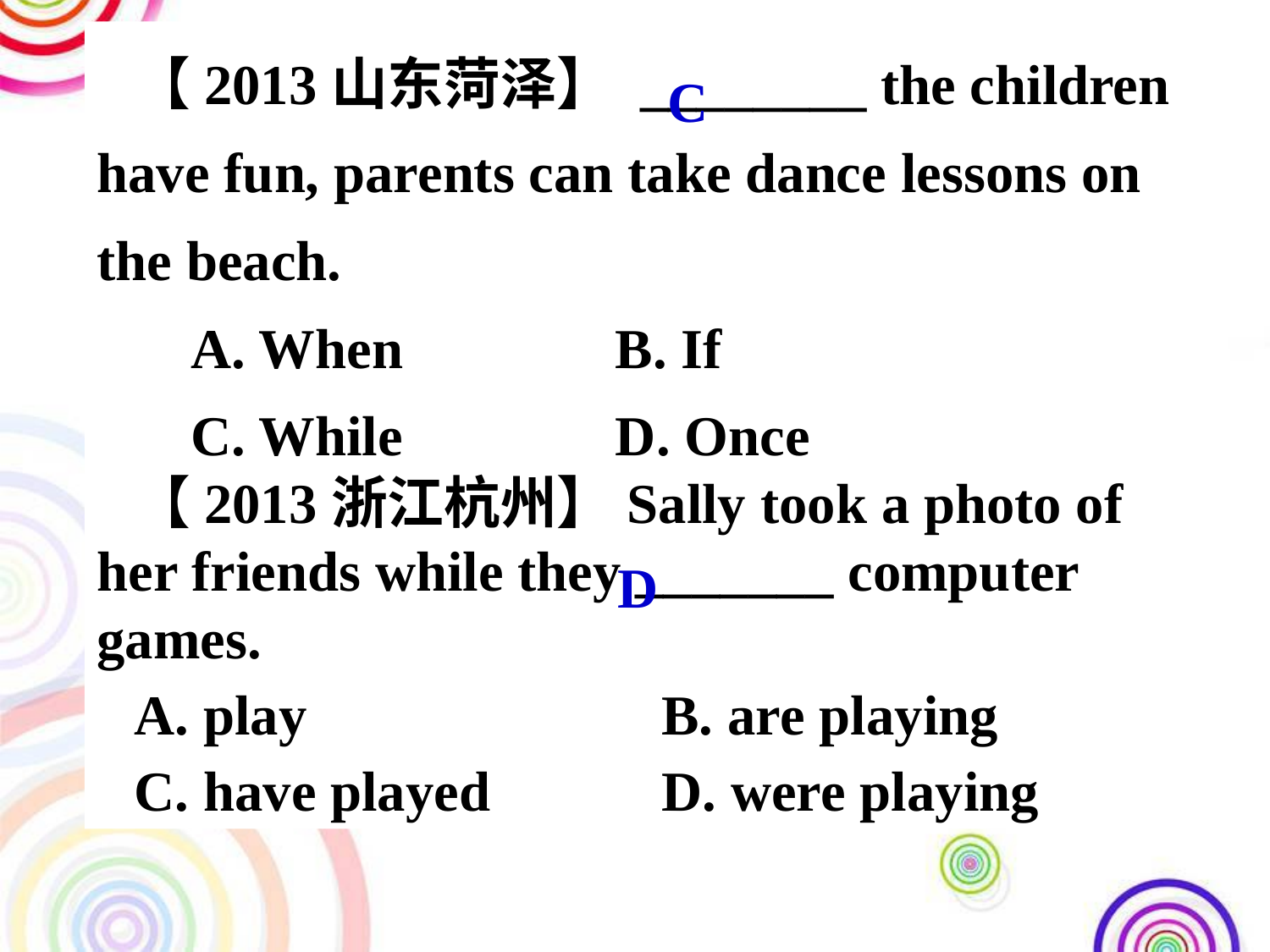

【2013山东菏泽】 ________ the children have fun, parents can take dance lessons on the beach.
    A. When               B. If
    C. While               D. Once
【2013浙江杭州】Sally took a photo of her friends while they _______ computer games.
A. play			    B. are playing
C. have played	    D. were playing
C
D